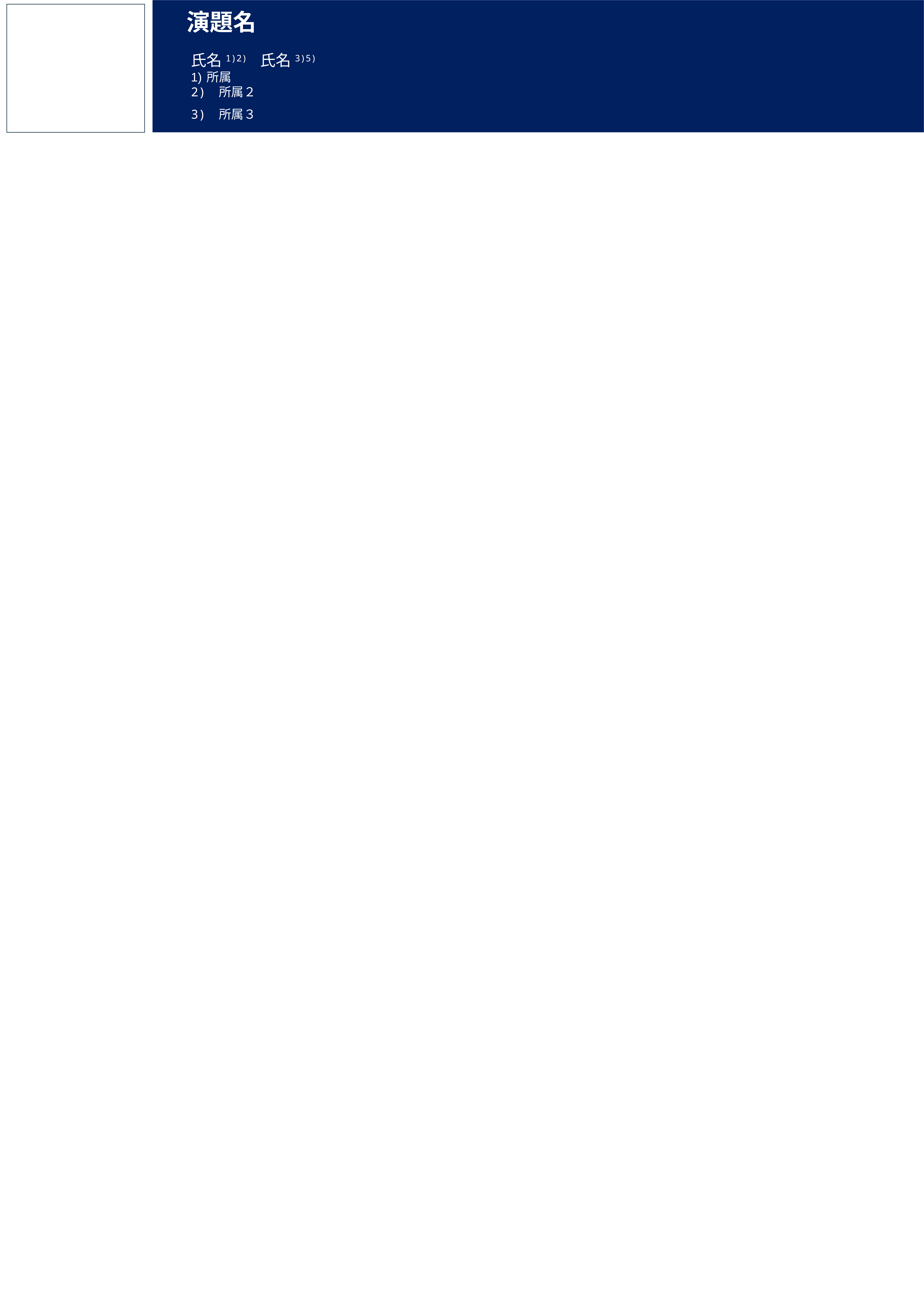

演題名
氏名1)2) 氏名3)5)
所属
2)	所属２
3)	所属３